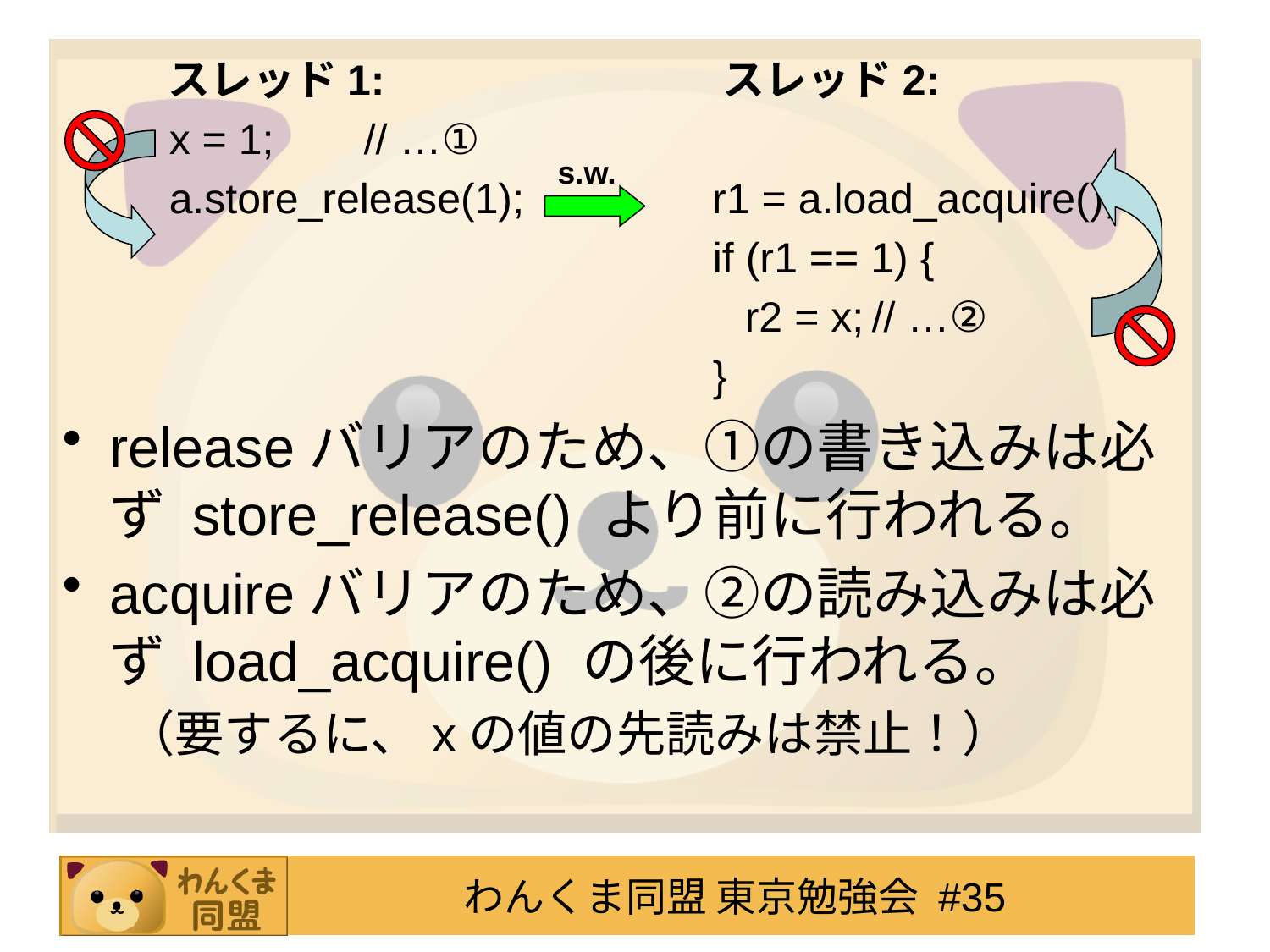

スレッド1:		        スレッド2:
	     x = 1;	// …①
	     a.store_release(1);	        r1 = a.load_acquire();
					        if (r1 == 1) {
						r2 = x;	// …②
					        }
releaseバリアのため、①の書き込みは必ず store_release() より前に行われる。
acquireバリアのため、②の読み込みは必ず load_acquire() の後に行われる。
（要するに、xの値の先読みは禁止！）

s.w.